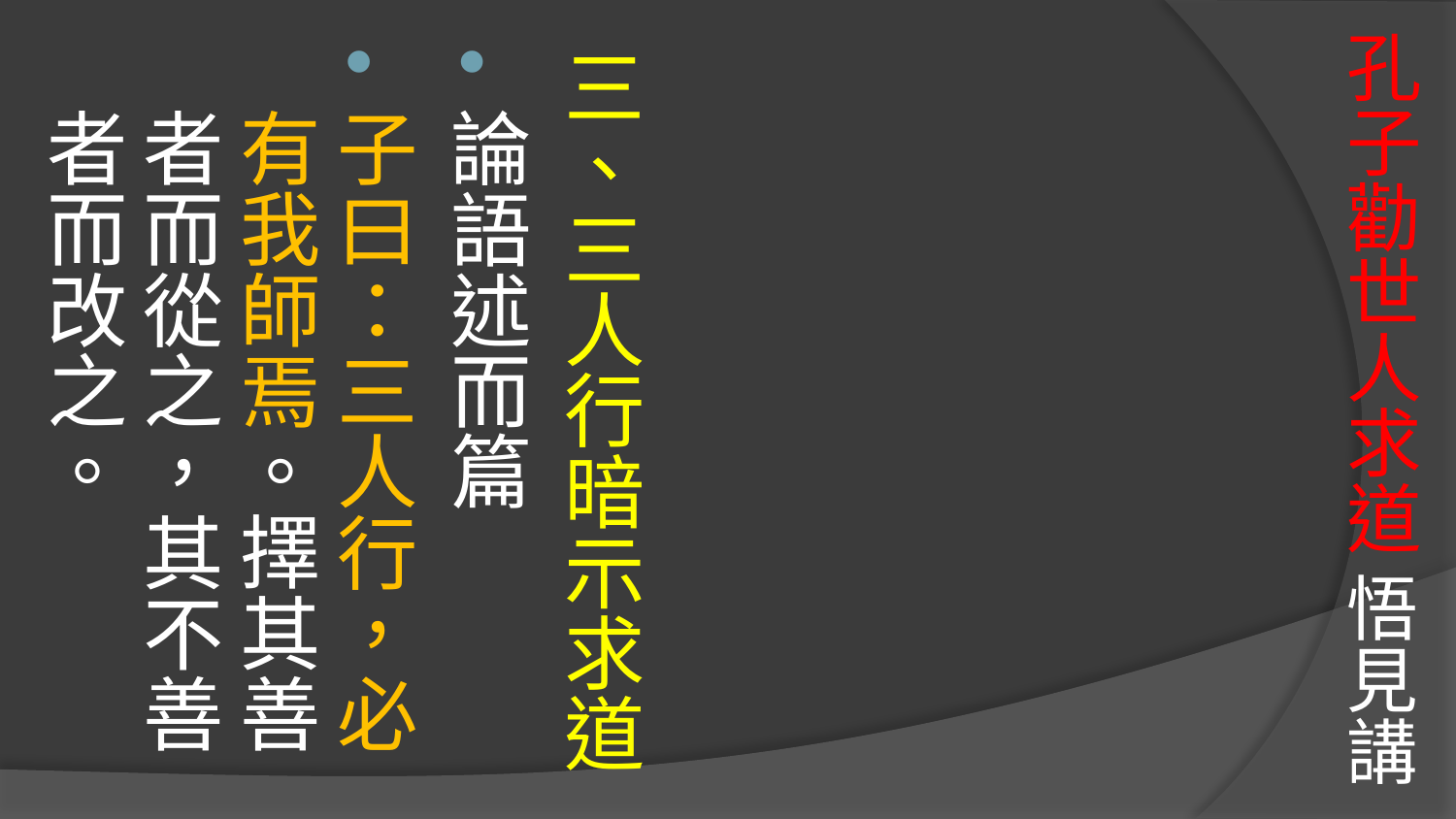

# 孔子勸世人求道 悟見講
三、三人行暗示求道
論語述而篇
子曰：三人行，必有我師焉。擇其善者而從之，其不善者而改之。